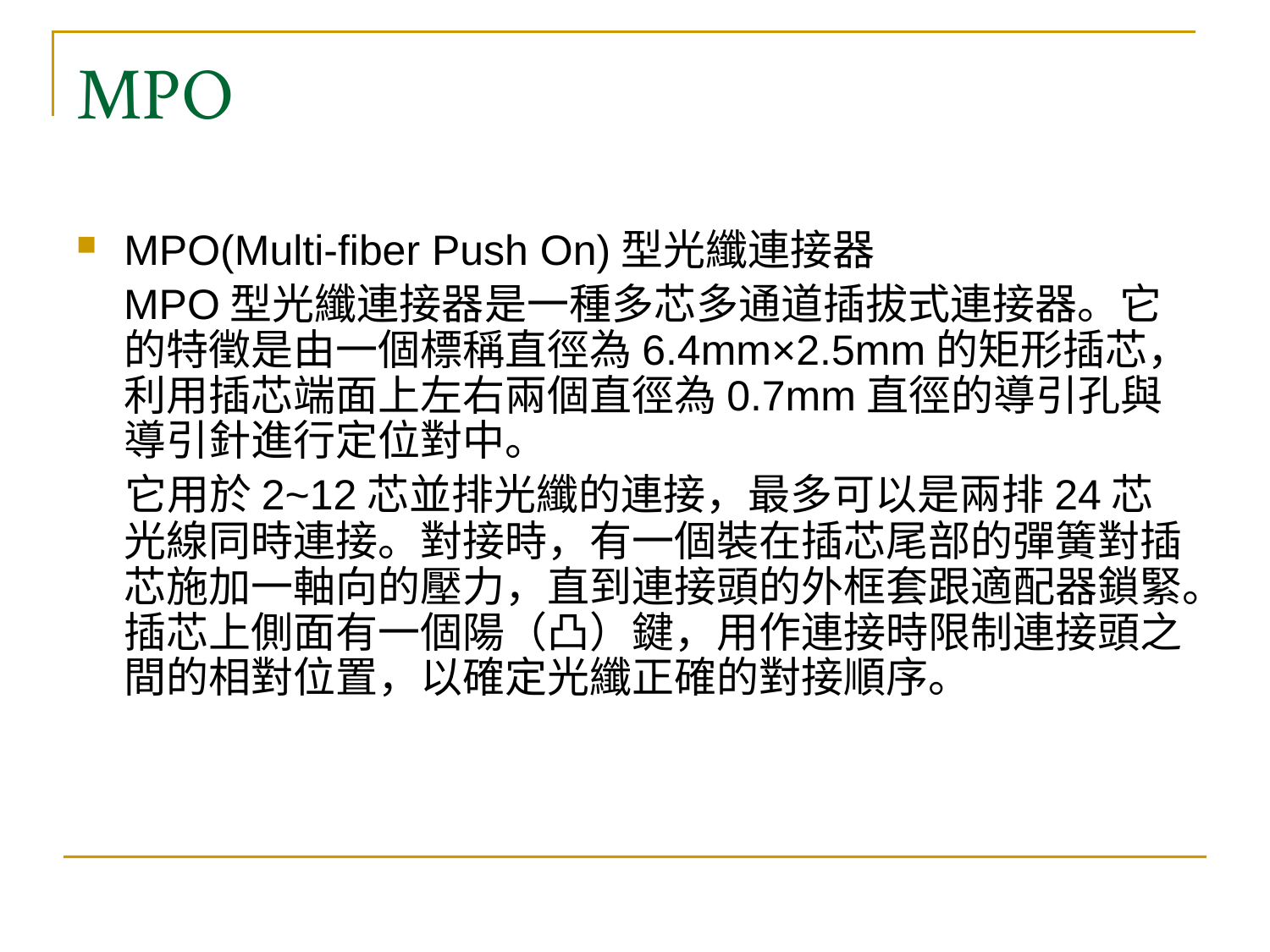

# MPO
MPO(Multi-fiber Push On)型光纖連接器
    MPO型光纖連接器是一種多芯多通道插拔式連接器。它的特徵是由一個標稱直徑為6.4mm×2.5mm的矩形插芯，利用插芯端面上左右兩個直徑為0.7mm直徑的導引孔與導引針進行定位對中。
    它用於2~12芯並排光纖的連接，最多可以是兩排24芯光線同時連接。對接時，有一個裝在插芯尾部的彈簧對插芯施加一軸向的壓力，直到連接頭的外框套跟適配器鎖緊。插芯上側面有一個陽（凸）鍵，用作連接時限制連接頭之間的相對位置，以確定光纖正確的對接順序。